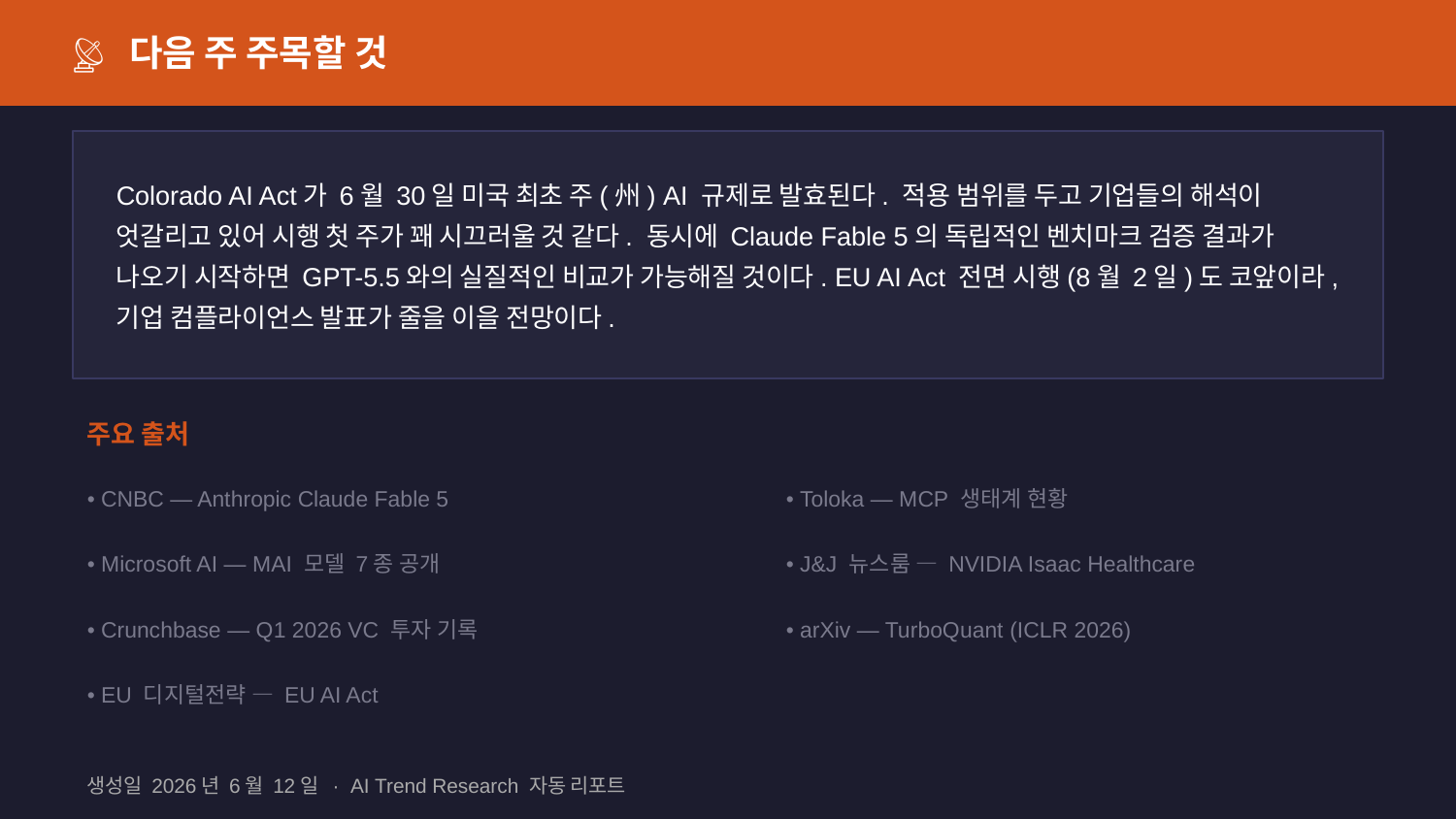

📡  다음 주 주목할 것

Colorado AI Act가 6월 30일 미국 최초 주(州) AI 규제로 발효된다. 적용 범위를 두고 기업들의 해석이 엇갈리고 있어 시행 첫 주가 꽤 시끄러울 것 같다. 동시에 Claude Fable 5의 독립적인 벤치마크 검증 결과가 나오기 시작하면 GPT-5.5와의 실질적인 비교가 가능해질 것이다. EU AI Act 전면 시행(8월 2일)도 코앞이라, 기업 컴플라이언스 발표가 줄을 이을 전망이다.
주요 출처
• CNBC — Anthropic Claude Fable 5
• Toloka — MCP 생태계 현황
• Microsoft AI — MAI 모델 7종 공개
• J&J 뉴스룸 — NVIDIA Isaac Healthcare
• Crunchbase — Q1 2026 VC 투자 기록
• arXiv — TurboQuant (ICLR 2026)
• EU 디지털전략 — EU AI Act
생성일 2026년 6월 12일  ·  AI Trend Research 자동 리포트